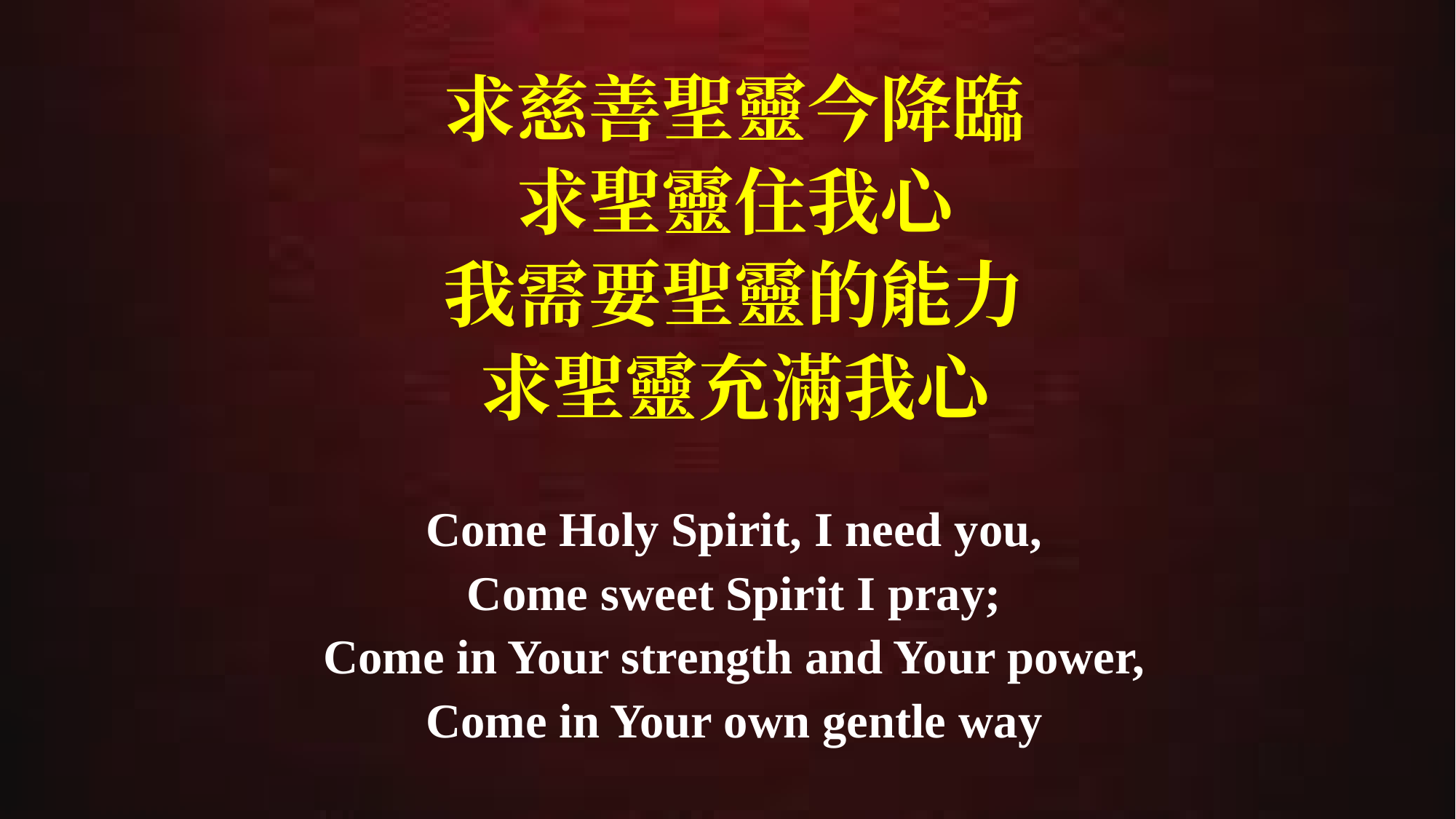

求慈善聖靈今降臨
求聖靈住我心
我需要聖靈的能力
求聖靈充滿我心

Come Holy Spirit, I need you,
Come sweet Spirit I pray;
Come in Your strength and Your power,
Come in Your own gentle way